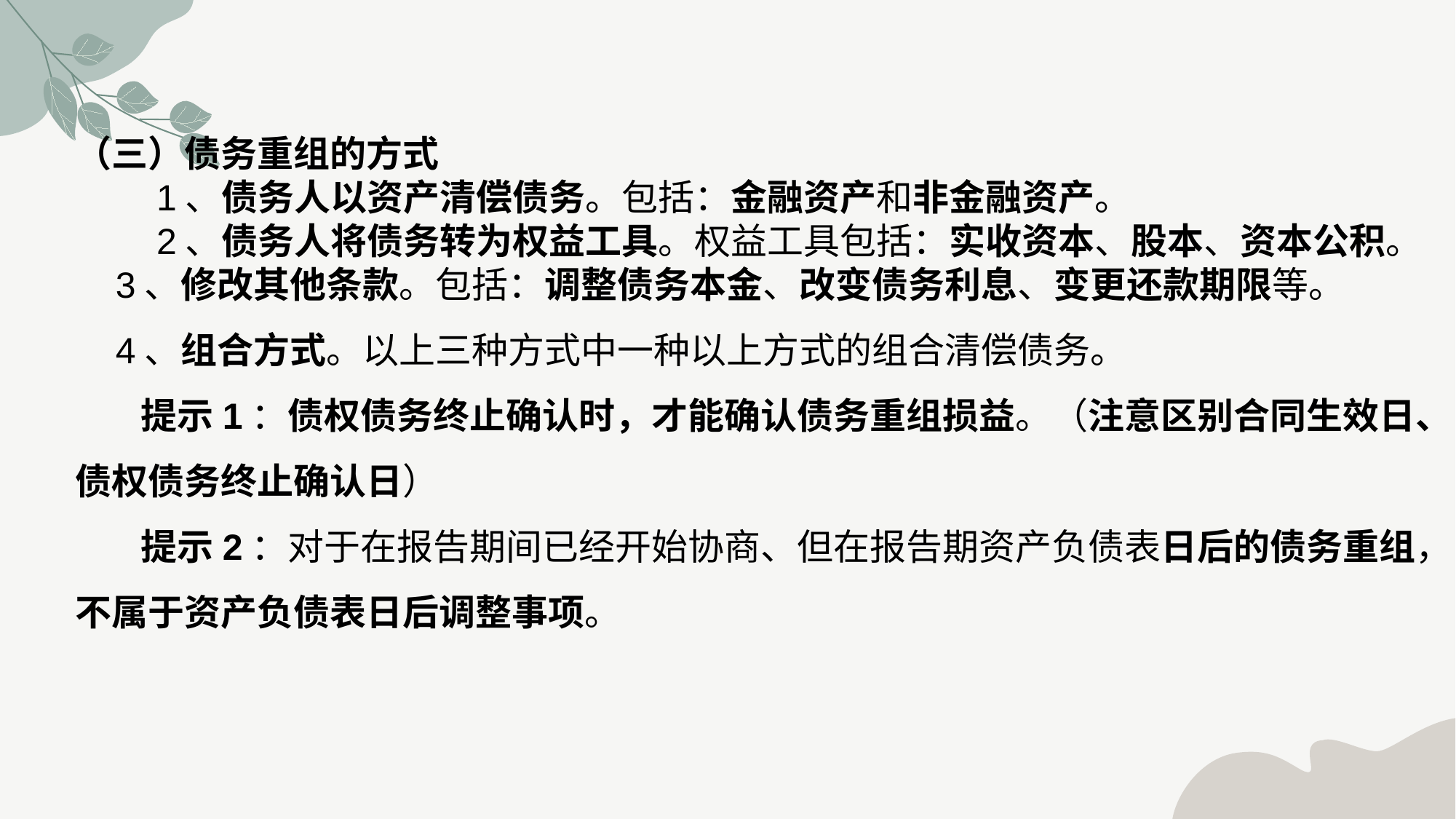

（三）债务重组的方式　　1、债务人以资产清偿债务。包括：金融资产和非金融资产。　　2、债务人将债务转为权益工具。权益工具包括：实收资本、股本、资本公积。    3、修改其他条款。包括：调整债务本金、改变债务利息、变更还款期限等。    4、组合方式。以上三种方式中一种以上方式的组合清偿债务。
       提示1：债权债务终止确认时，才能确认债务重组损益。（注意区别合同生效日、债权债务终止确认日）
       提示2：对于在报告期间已经开始协商、但在报告期资产负债表日后的债务重组，不属于资产负债表日后调整事项。